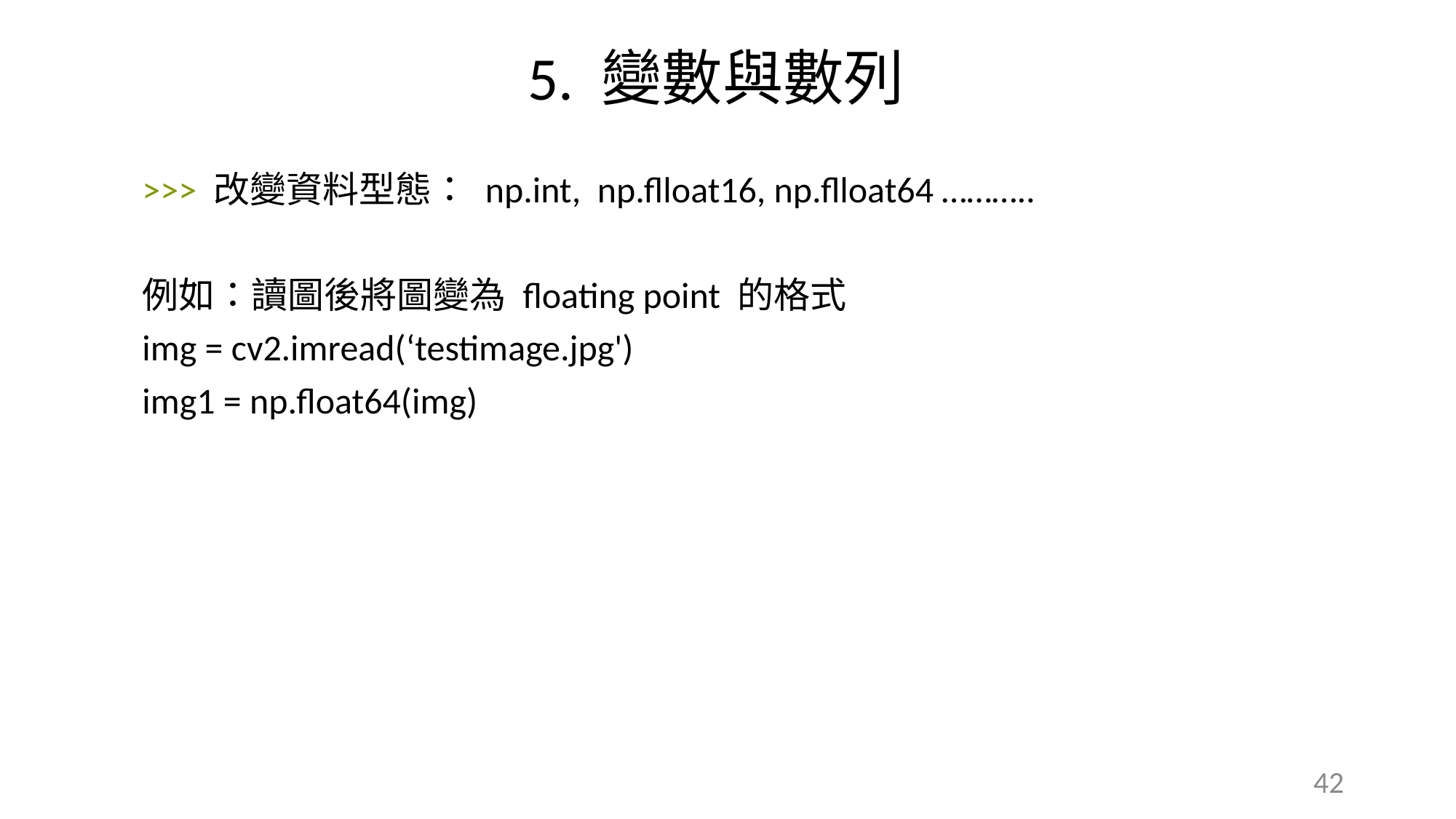

5. 變數與數列
>>> 改變資料型態： np.int,  np.flloat16, np.flloat64 ………..

例如：讀圖後將圖變為 floating point 的格式
img = cv2.imread(‘testimage.jpg')
img1 = np.float64(img)
42